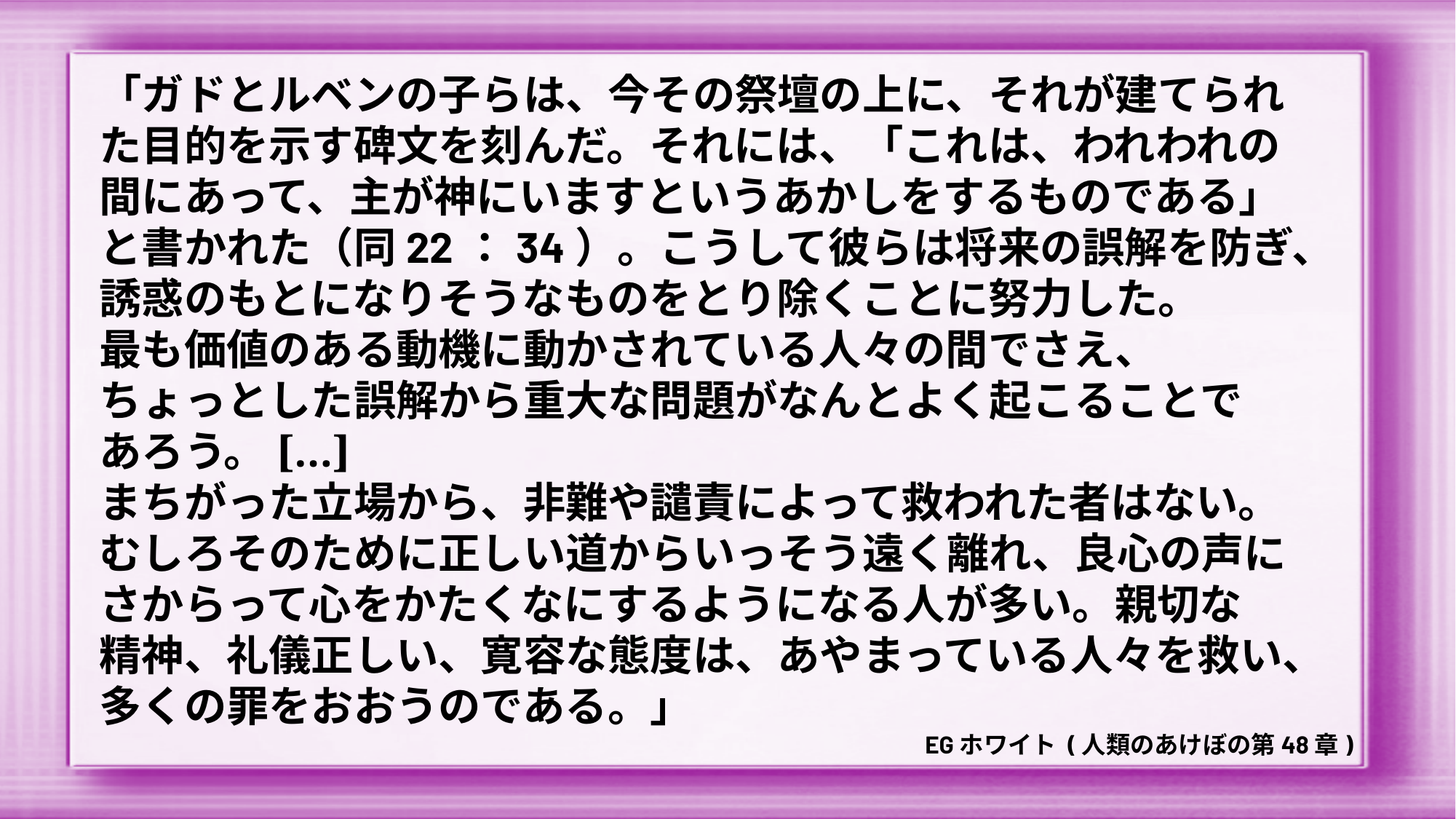

「ガドとルベンの子らは、今その祭壇の上に、それが建てられた目的を示す碑文を刻んだ。それには、「これは、われわれの間にあって、主が神にいますというあかしをするものである」と書かれた（同22：34）。こうして彼らは将来の誤解を防ぎ、誘惑のもとになりそうなものをとり除くことに努力した。
最も価値のある動機に動かされている人々の間でさえ、　　ちょっとした誤解から重大な問題がなんとよく起こることで　あろう。[…]
まちがった立場から、非難や譴責によって救われた者はない。むしろそのために正しい道からいっそう遠く離れ、良心の声にさからって心をかたくなにするようになる人が多い。親切な　精神、礼儀正しい、寛容な態度は、あやまっている人々を救い、多くの罪をおおうのである。」
EGホワイト (人類のあけぼの第48章)